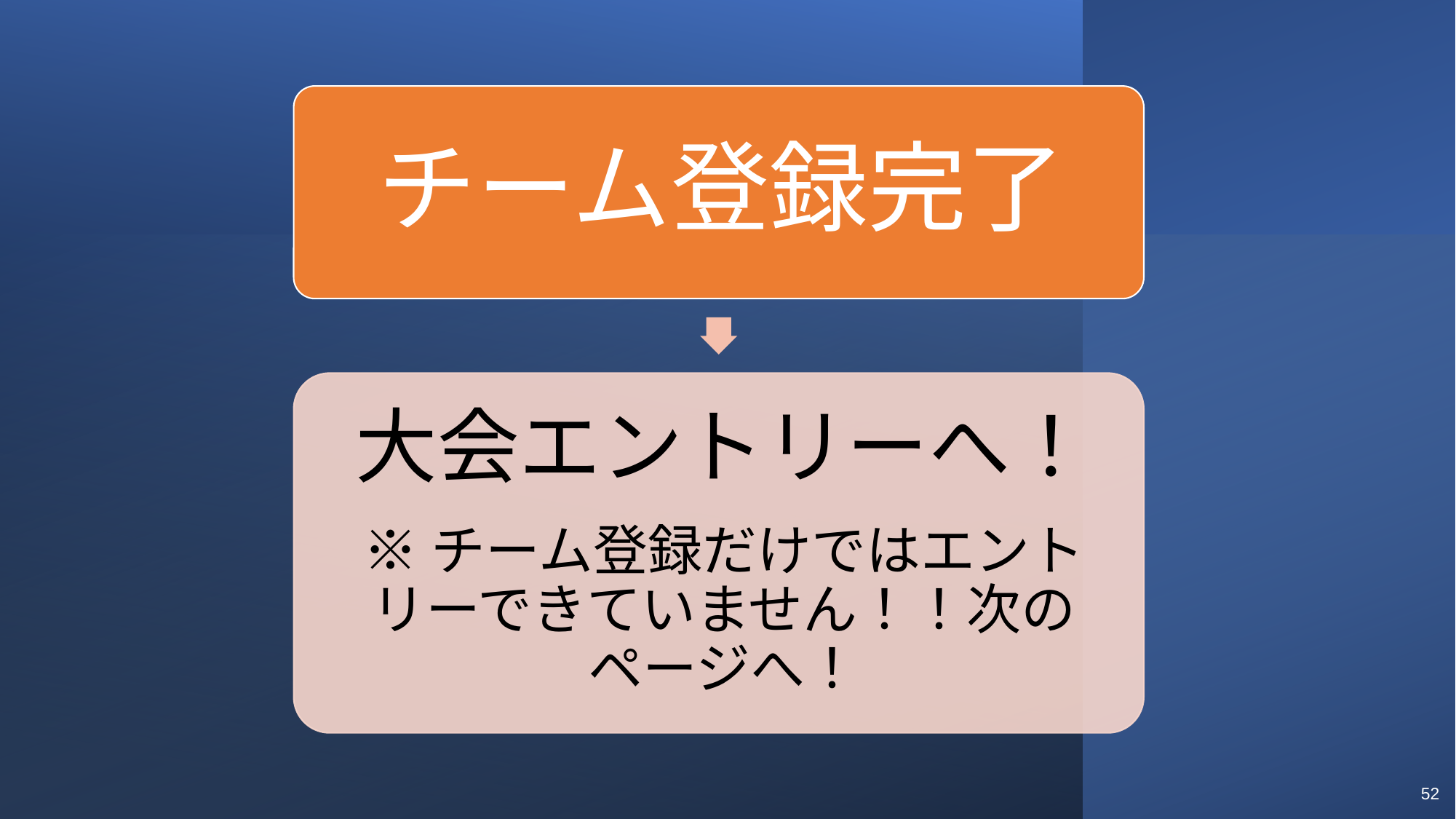

チーム登録完了
大会エントリーへ！
※チーム登録だけではエントリーできていません！！次のページへ！
52